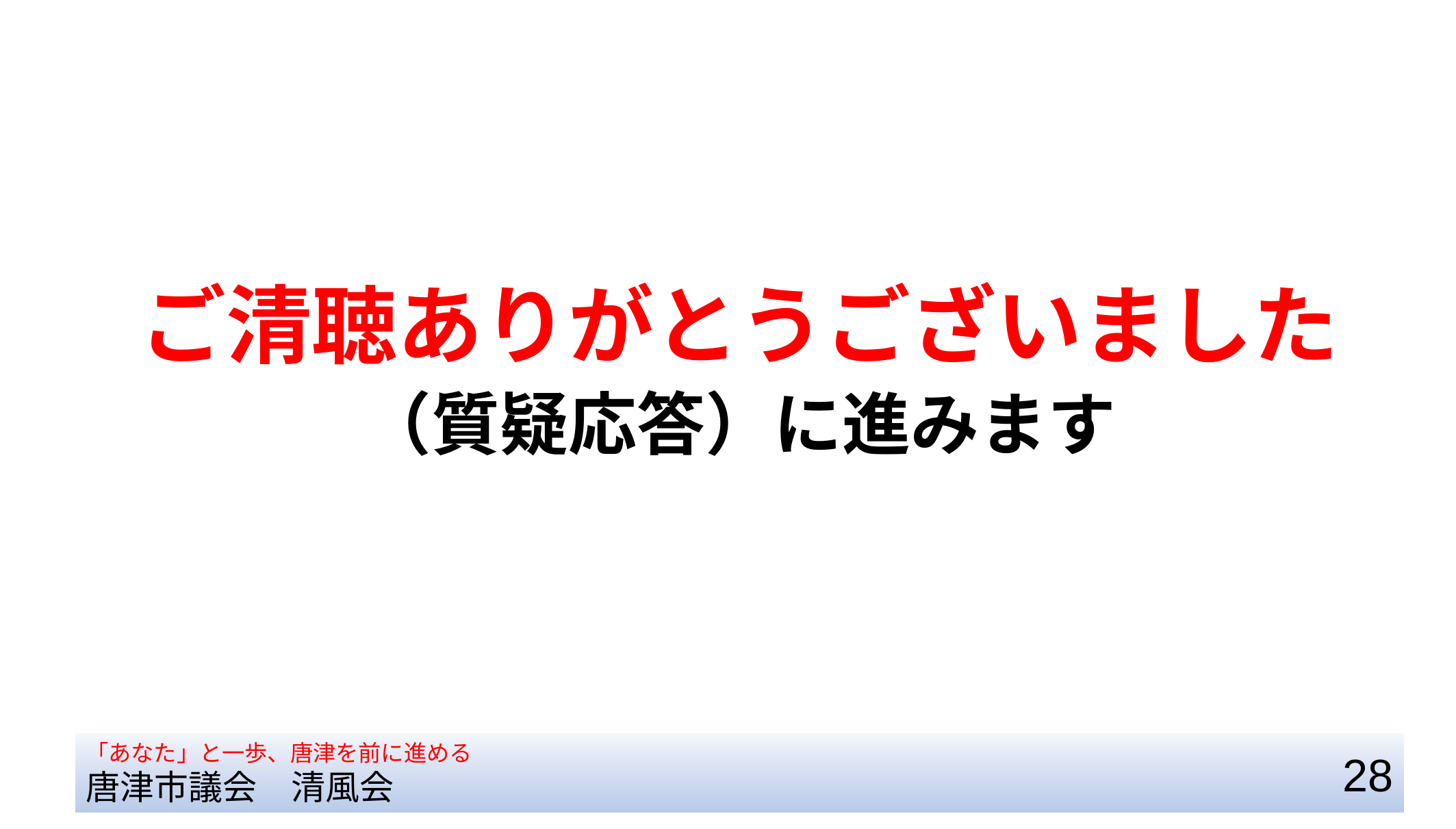

ご清聴ありがとうございました
（質疑応答）に進みます

「あなた」と一歩、唐津を前に進める
唐津市議会　清風会
28